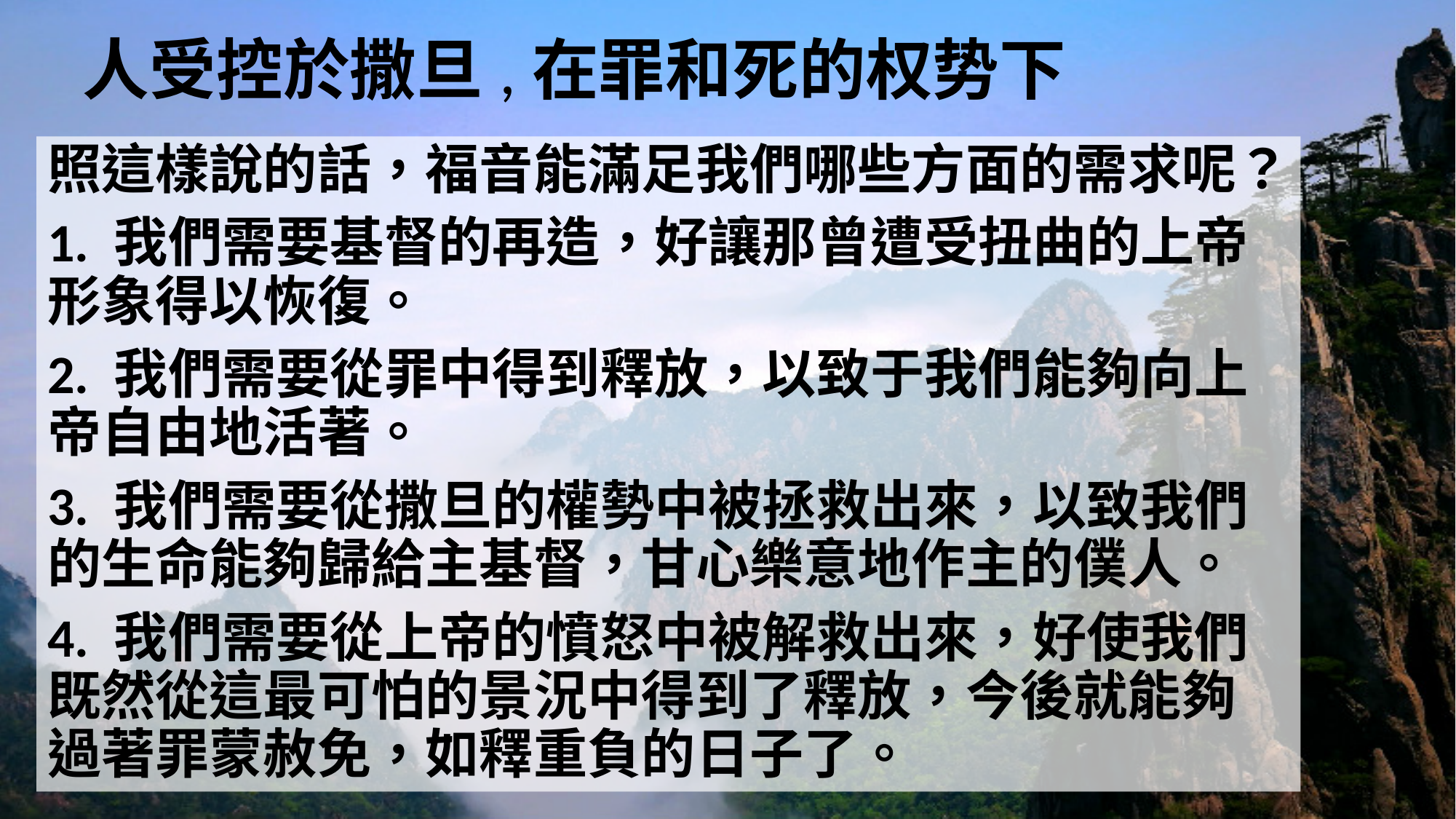

# 人受控於撒旦,在罪和死的权势下
照這樣說的話，福音能滿足我們哪些方面的需求呢？
1. 我們需要基督的再造，好讓那曾遭受扭曲的上帝形象得以恢復。
2. 我們需要從罪中得到釋放，以致于我們能夠向上帝自由地活著。
3. 我們需要從撒旦的權勢中被拯救出來，以致我們的生命能夠歸給主基督，甘心樂意地作主的僕人。
4. 我們需要從上帝的憤怒中被解救出來，好使我們既然從這最可怕的景況中得到了釋放，今後就能夠過著罪蒙赦免，如釋重負的日子了。